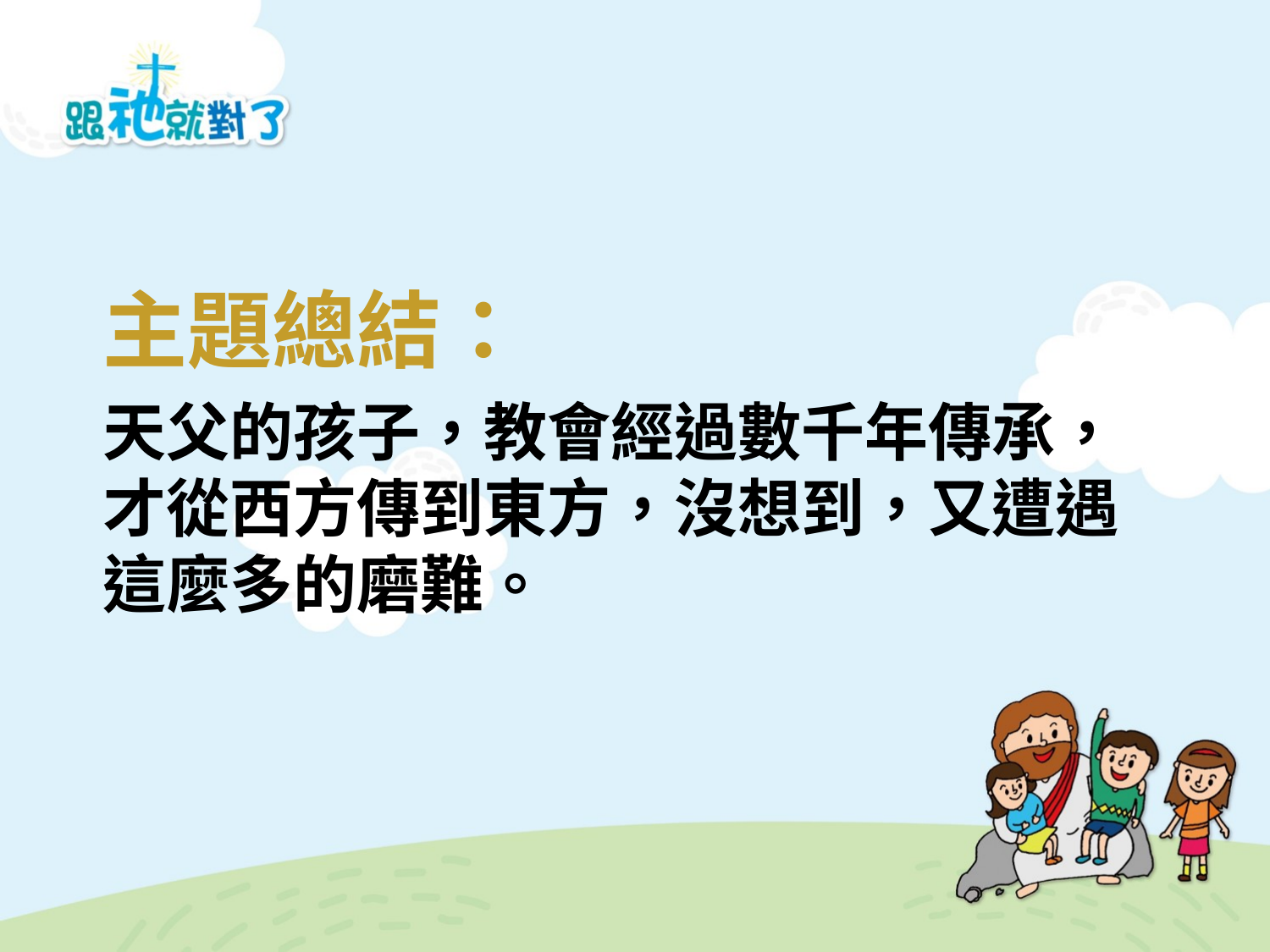

主題總結：
天父的孩子，教會經過數千年傳承，才從西方傳到東方，沒想到，又遭遇這麼多的磨難。